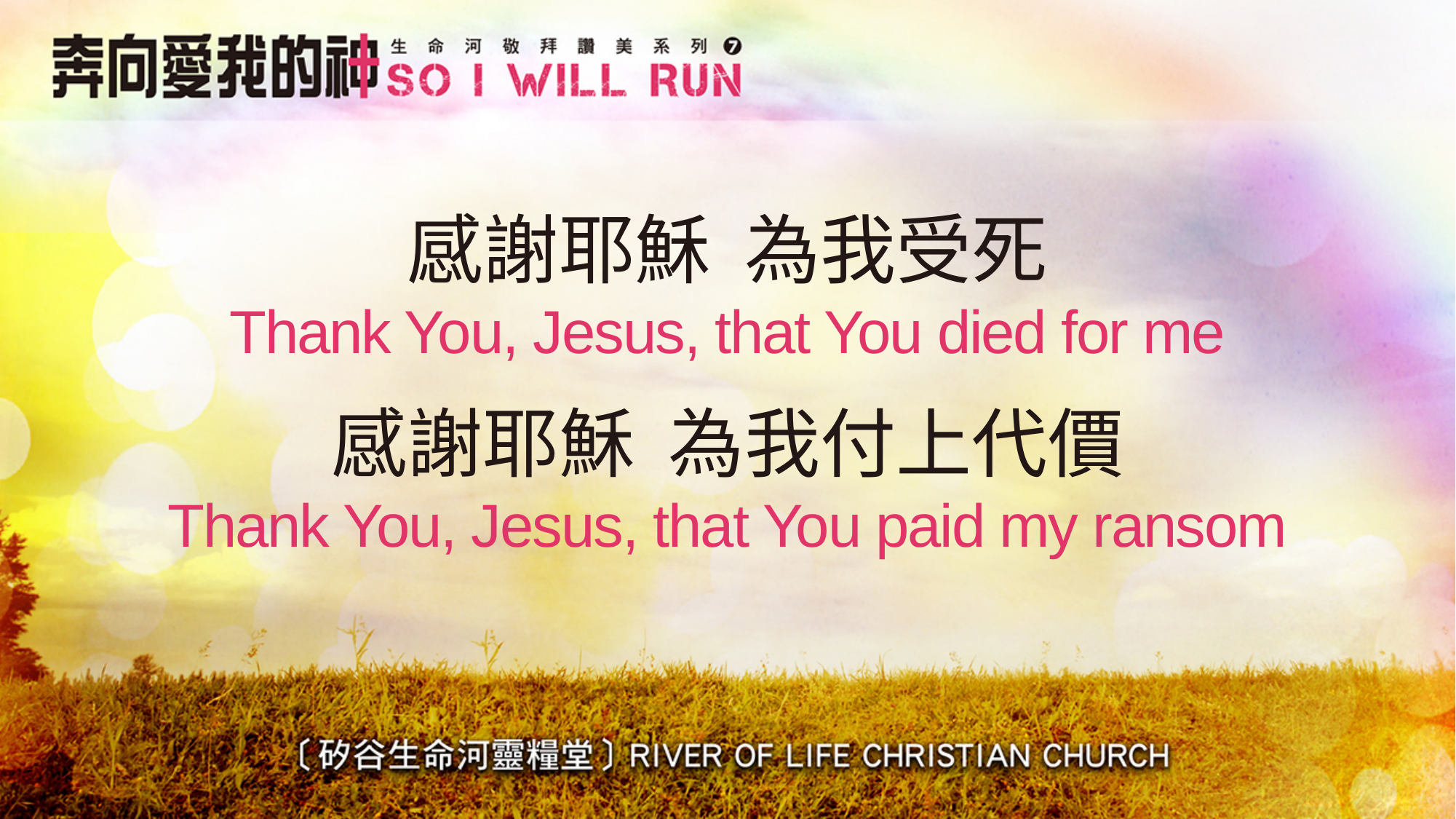

# 感謝耶穌  為我受死 Thank You, Jesus, that You died for me
感謝耶穌  為我付上代價
Thank You, Jesus, that You paid my ransom